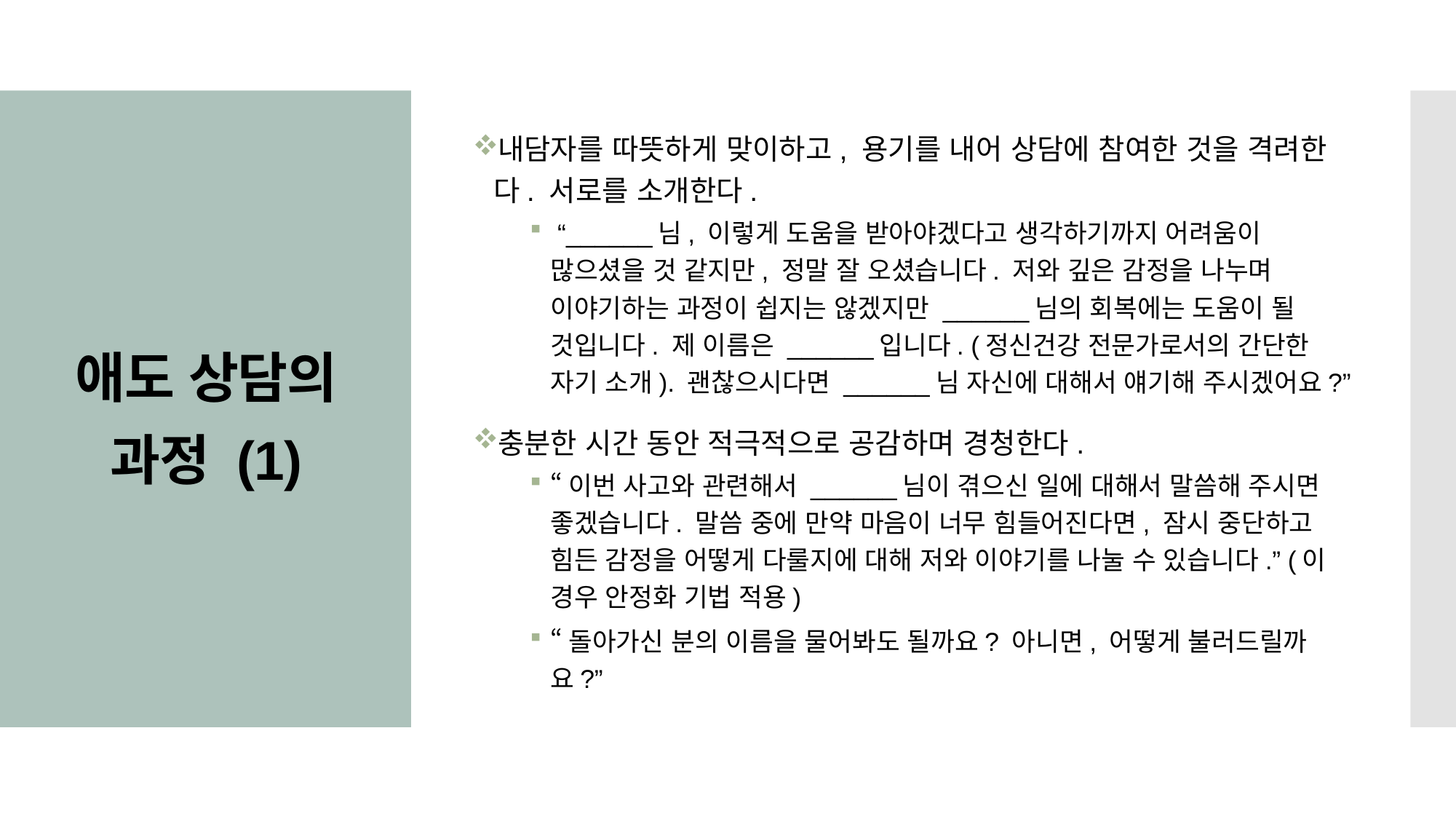

내담자를 따뜻하게 맞이하고, 용기를 내어 상담에 참여한 것을 격려한다. 서로를 소개한다.
 “______님, 이렇게 도움을 받아야겠다고 생각하기까지 어려움이 많으셨을 것 같지만, 정말 잘 오셨습니다. 저와 깊은 감정을 나누며 이야기하는 과정이 쉽지는 않겠지만 ______님의 회복에는 도움이 될 것입니다. 제 이름은 ______입니다. (정신건강 전문가로서의 간단한 자기 소개). 괜찮으시다면 ______님 자신에 대해서 얘기해 주시겠어요?”
충분한 시간 동안 적극적으로 공감하며 경청한다.
“이번 사고와 관련해서 ______님이 겪으신 일에 대해서 말씀해 주시면 좋겠습니다. 말씀 중에 만약 마음이 너무 힘들어진다면, 잠시 중단하고 힘든 감정을 어떻게 다룰지에 대해 저와 이야기를 나눌 수 있습니다.” (이 경우 안정화 기법 적용)
“돌아가신 분의 이름을 물어봐도 될까요? 아니면, 어떻게 불러드릴까요?”
# 애도 상담의 과정 (1)